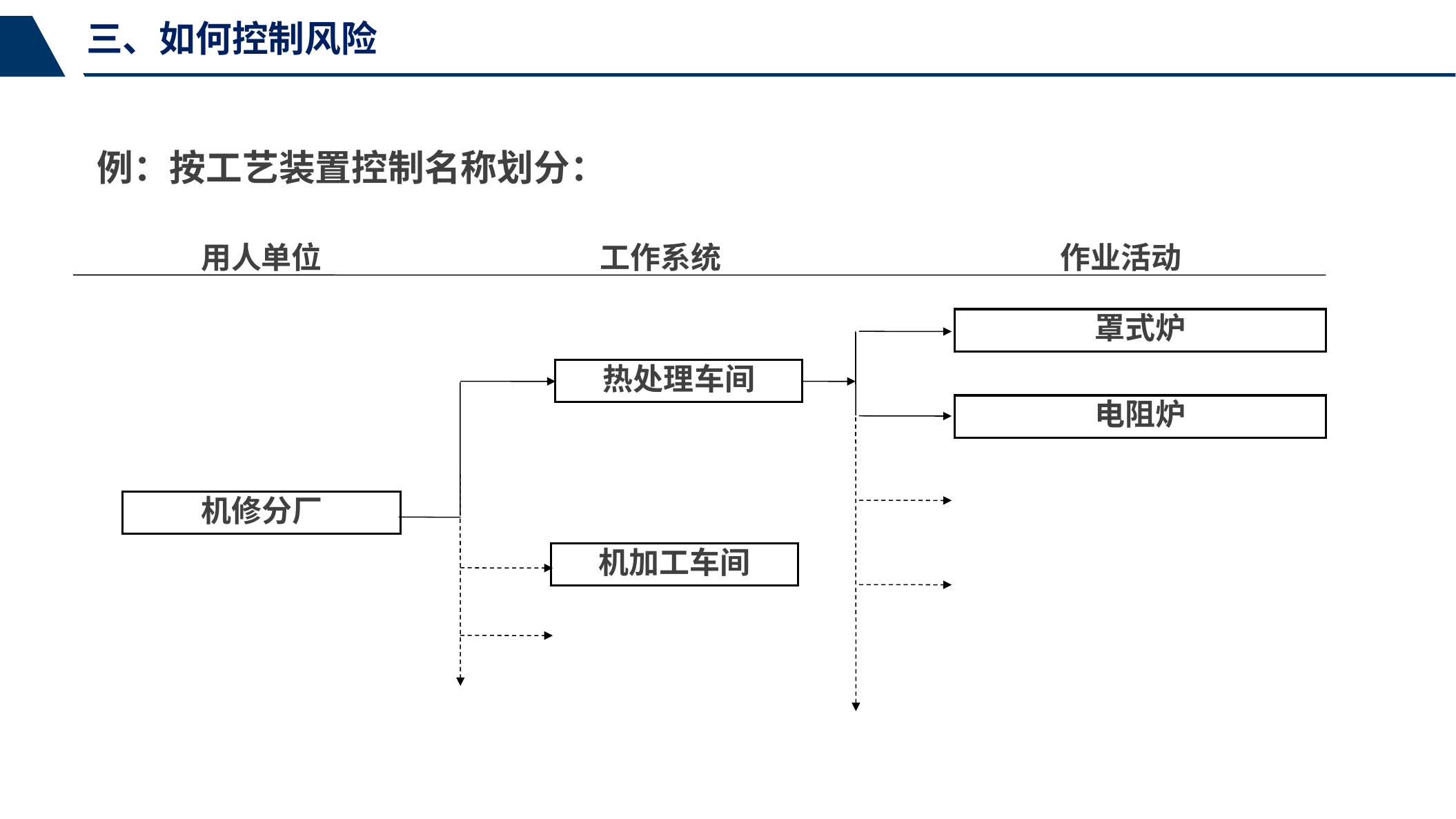

三、如何控制风险

例：按工艺装置控制名称划分：
用人单位
工作系统
作业活动
罩式炉

热处理车间

电阻炉

机修分厂

机加工车间